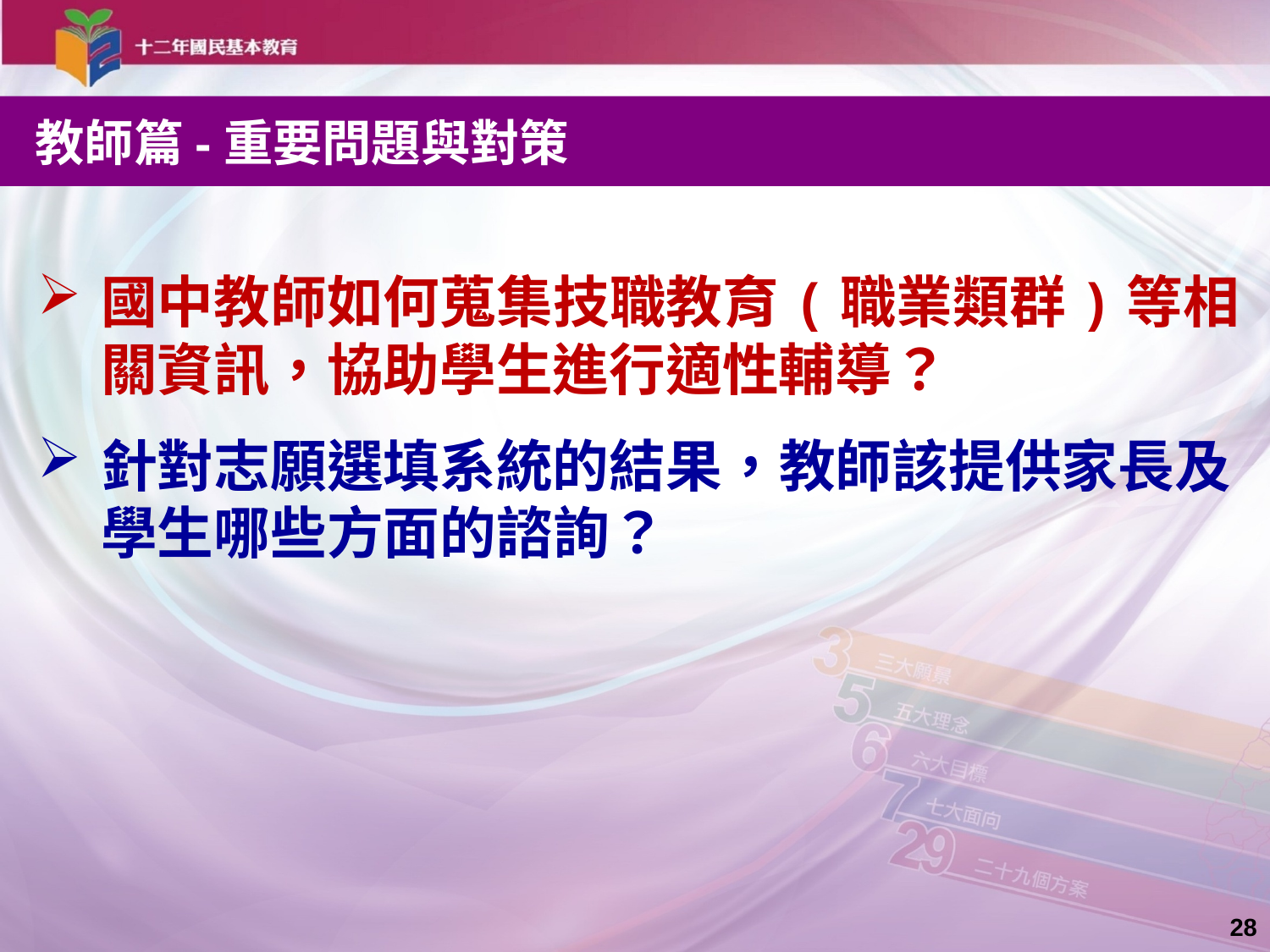

教師篇-重要問題與對策
國中教師如何蒐集技職教育(職業類群)等相關資訊，協助學生進行適性輔導？
針對志願選填系統的結果，教師該提供家長及學生哪些方面的諮詢？
28